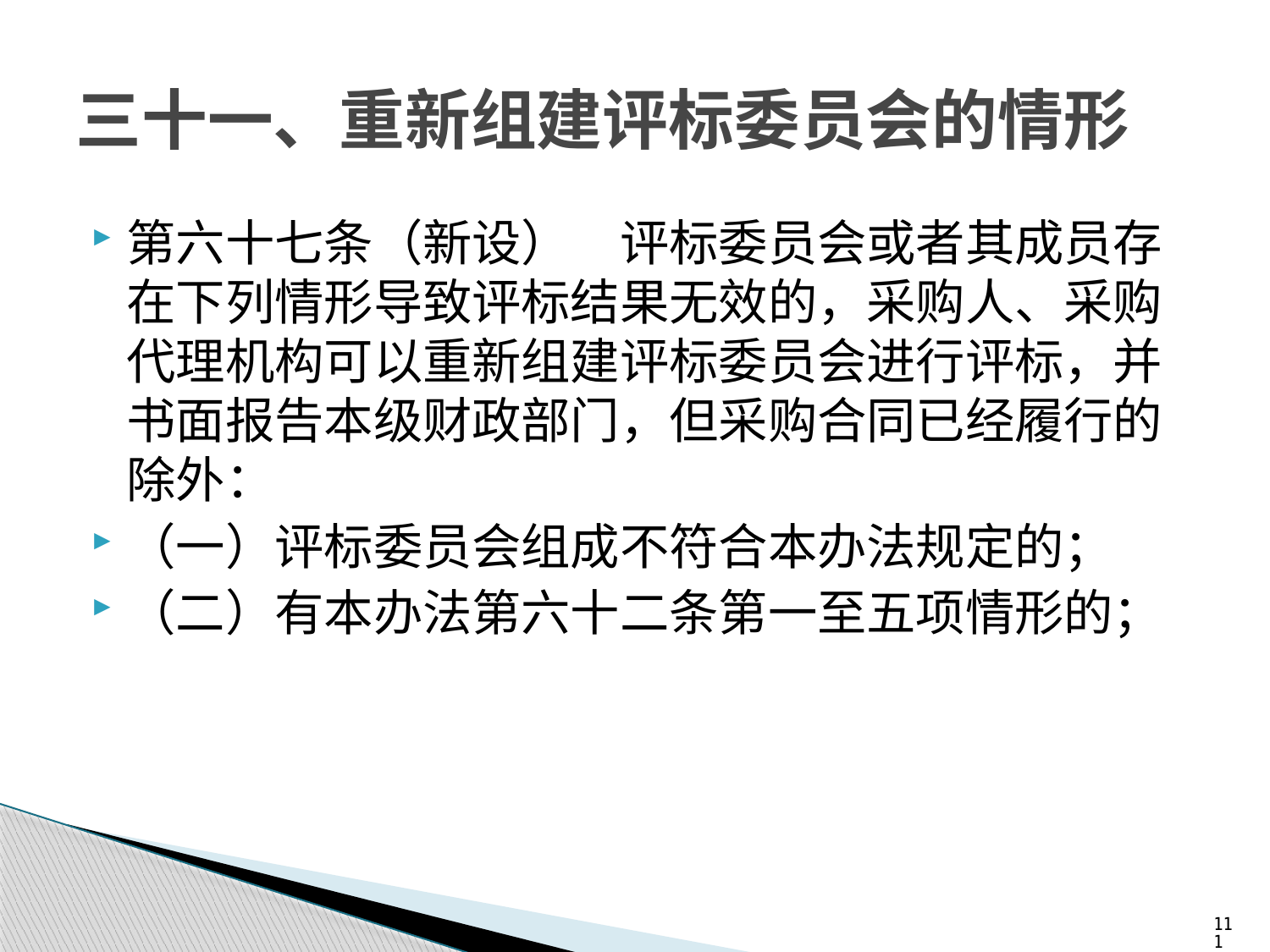

# 三十一、重新组建评标委员会的情形
第六十七条（新设）　评标委员会或者其成员存在下列情形导致评标结果无效的，采购人、采购代理机构可以重新组建评标委员会进行评标，并书面报告本级财政部门，但采购合同已经履行的除外：
（一）评标委员会组成不符合本办法规定的；
（二）有本办法第六十二条第一至五项情形的；
111